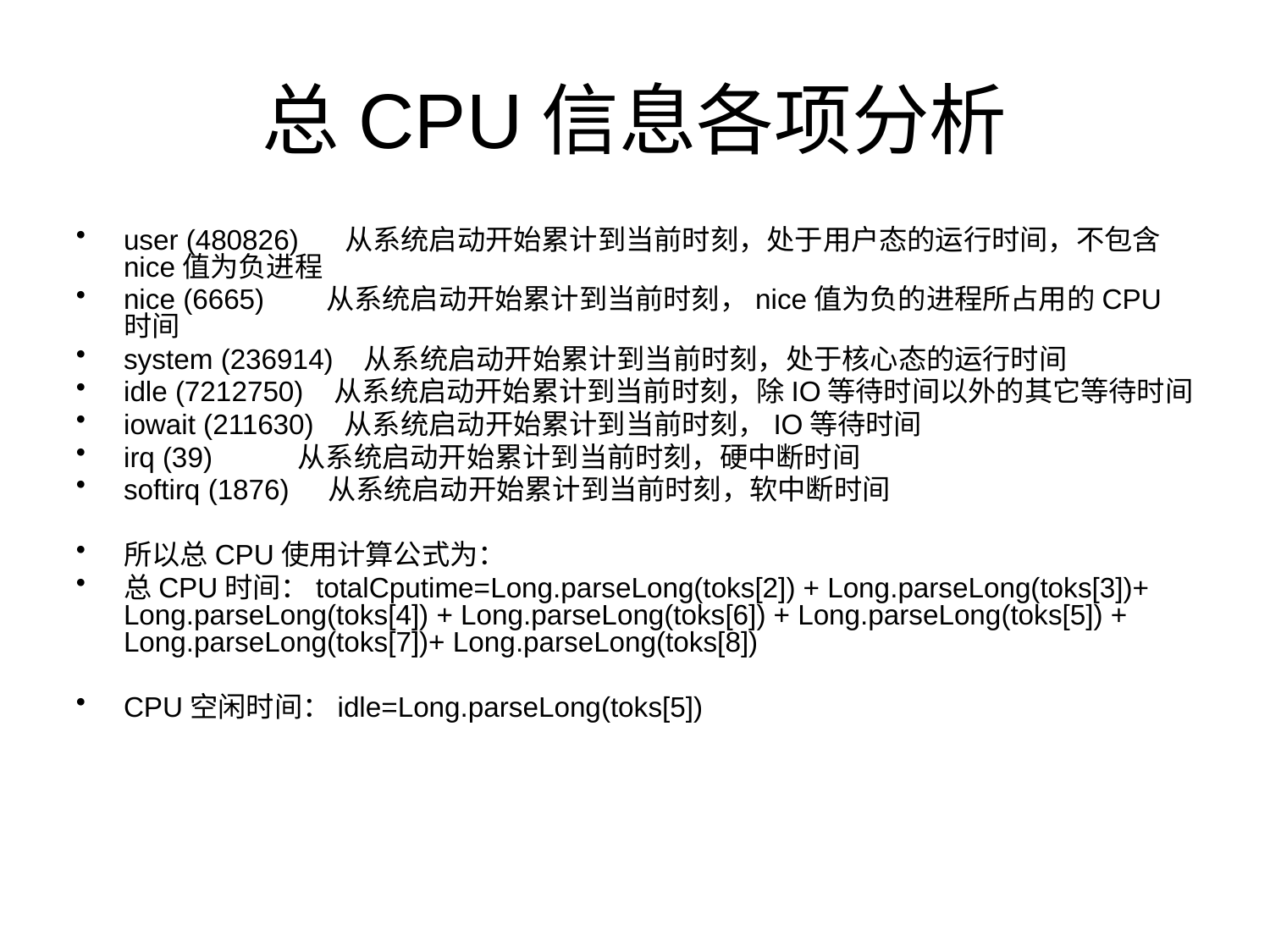

# 总CPU信息各项分析
user (480826)     从系统启动开始累计到当前时刻，处于用户态的运行时间，不包含 nice值为负进程
nice (6665)       从系统启动开始累计到当前时刻，nice值为负的进程所占用的CPU时间
system (236914)   从系统启动开始累计到当前时刻，处于核心态的运行时间
idle (7212750)   从系统启动开始累计到当前时刻，除IO等待时间以外的其它等待时间
iowait (211630)   从系统启动开始累计到当前时刻，IO等待时间
irq (39)          从系统启动开始累计到当前时刻，硬中断时间
softirq (1876)    从系统启动开始累计到当前时刻，软中断时间

所以总CPU使用计算公式为：
总CPU时间：totalCputime=Long.parseLong(toks[2]) + Long.parseLong(toks[3])+ Long.parseLong(toks[4]) + Long.parseLong(toks[6]) + Long.parseLong(toks[5]) +  Long.parseLong(toks[7])+ Long.parseLong(toks[8])

CPU空闲时间：idle=Long.parseLong(toks[5])